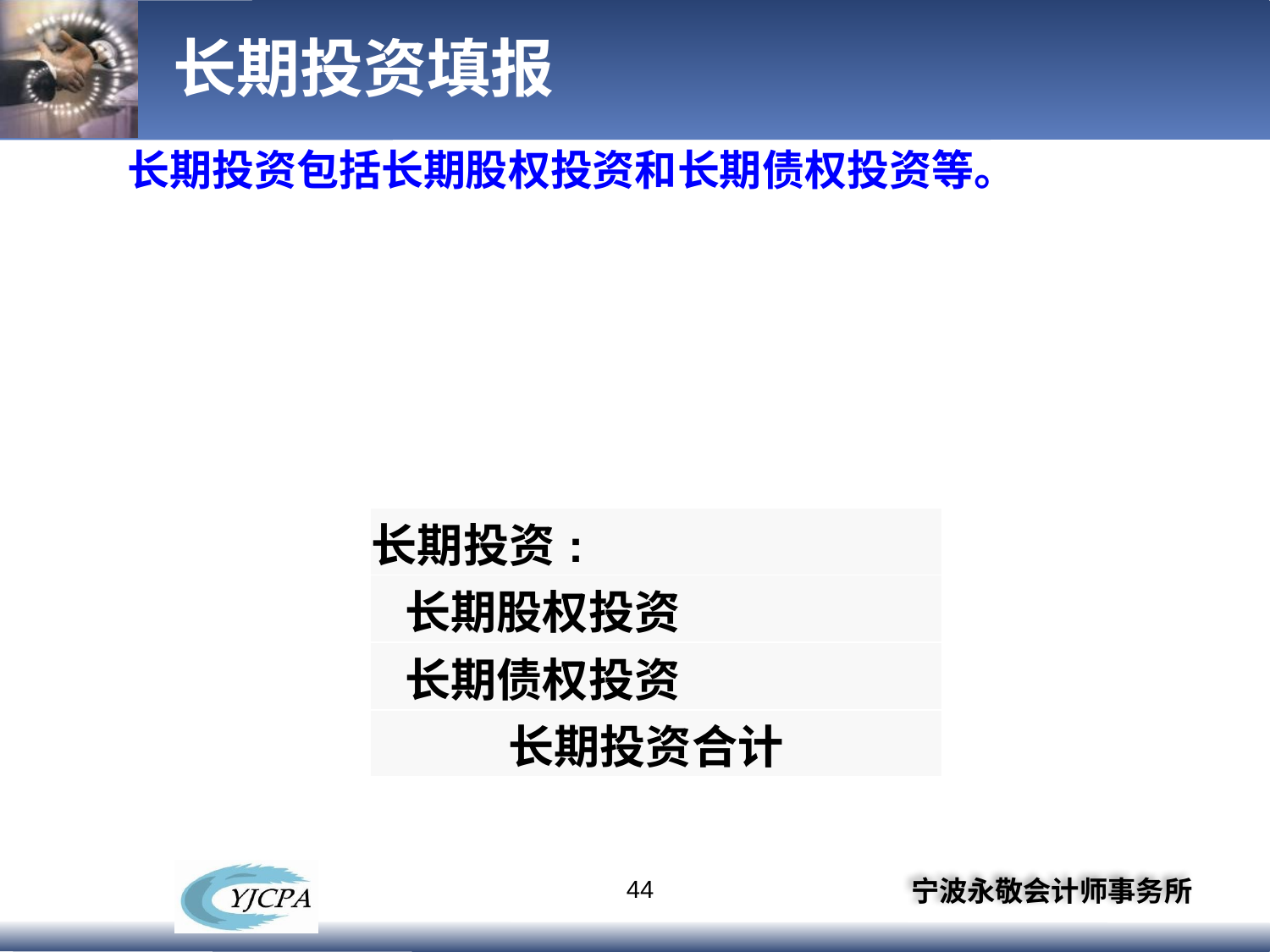

# 长期投资填报
长期投资包括长期股权投资和长期债权投资等。
| 长期投资: |
| --- |
| 长期股权投资 |
| 长期债权投资 |
| 长期投资合计 |